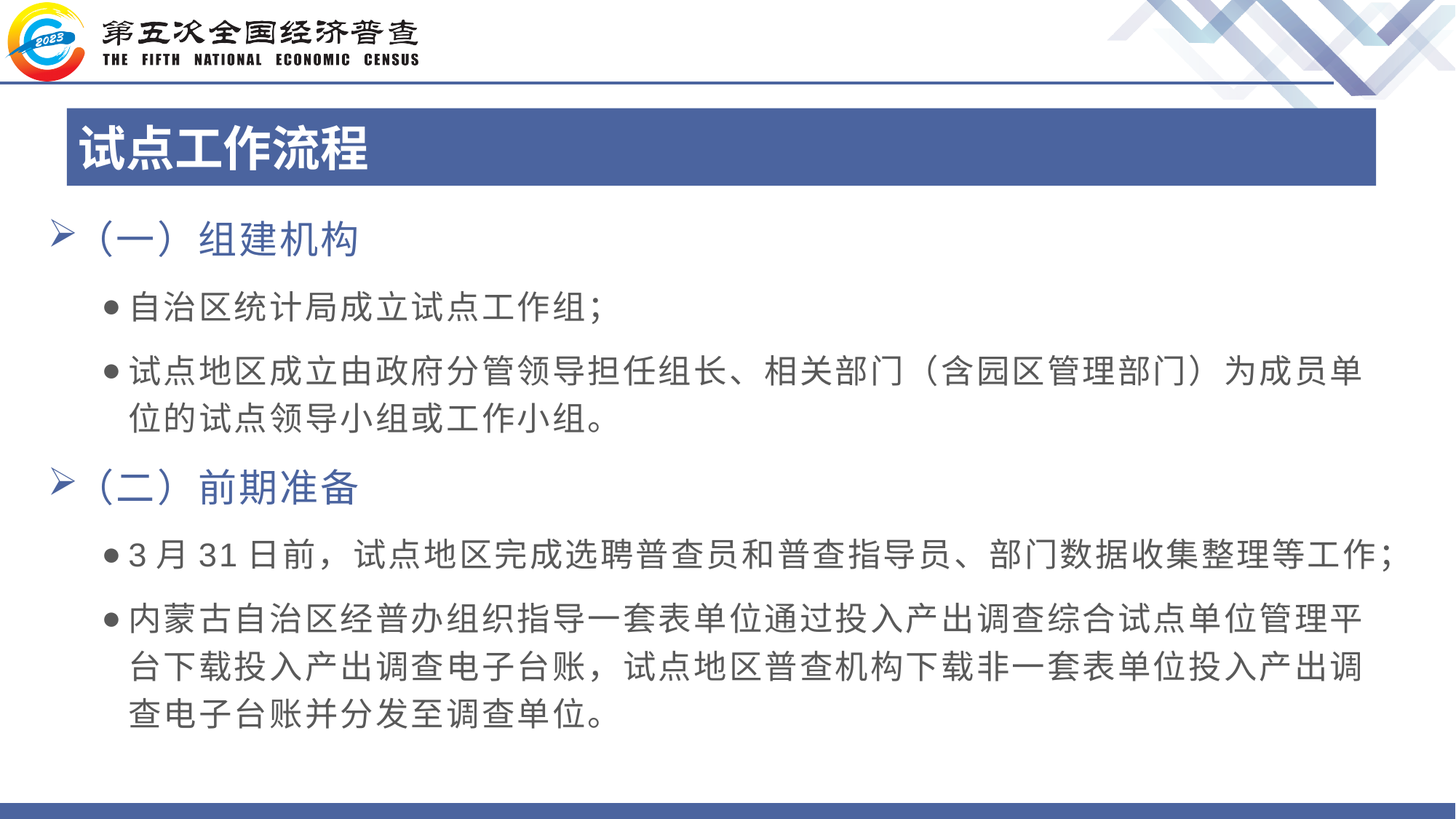

# 试点工作流程
（一）组建机构
自治区统计局成立试点工作组；
试点地区成立由政府分管领导担任组长、相关部门（含园区管理部门）为成员单位的试点领导小组或工作小组。
（二）前期准备
3月31日前，试点地区完成选聘普查员和普查指导员、部门数据收集整理等工作；
内蒙古自治区经普办组织指导一套表单位通过投入产出调查综合试点单位管理平台下载投入产出调查电子台账，试点地区普查机构下载非一套表单位投入产出调查电子台账并分发至调查单位。